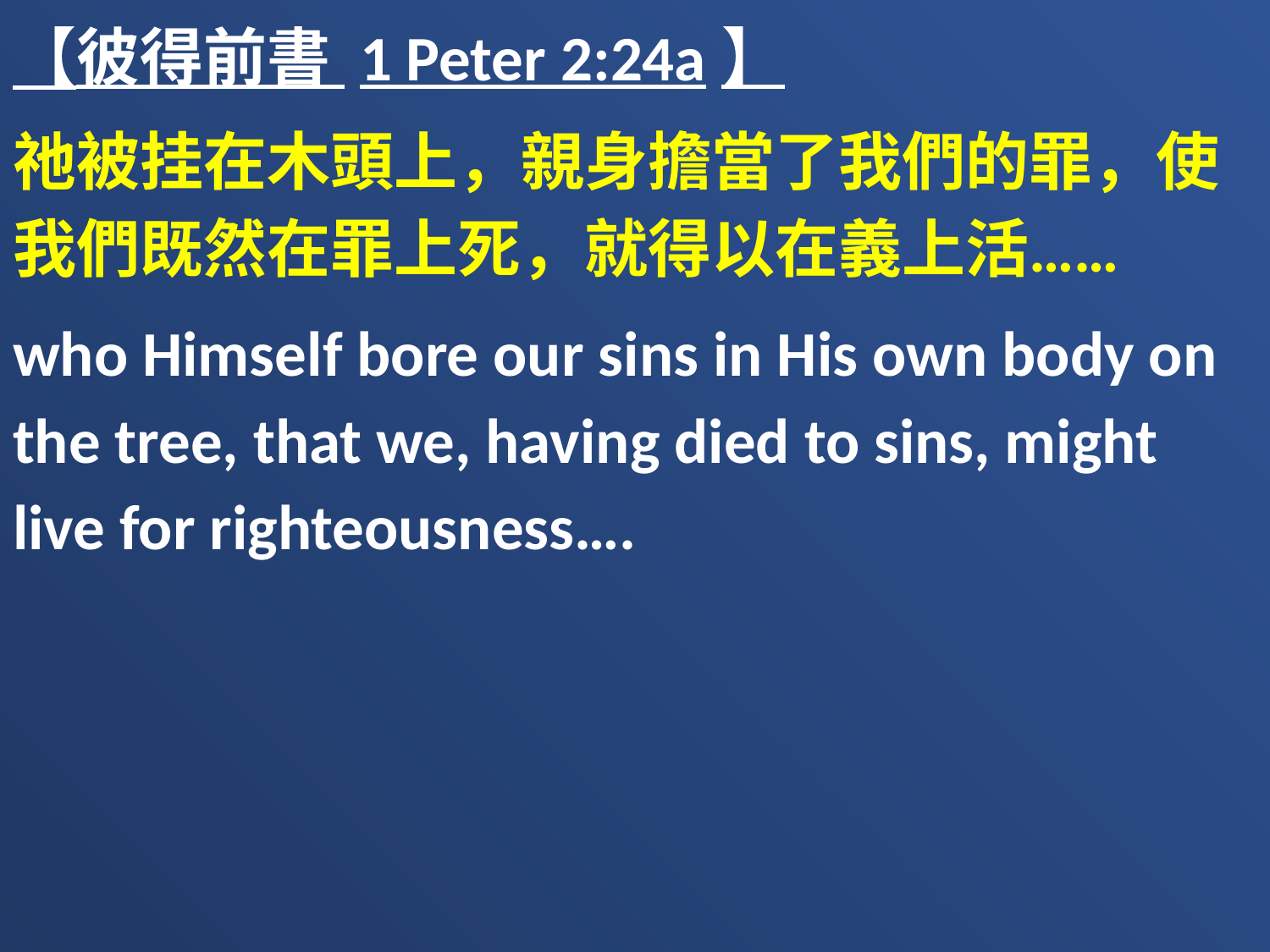

【彼得前書 1 Peter 2:24a】
祂被挂在木頭上，親身擔當了我們的罪，使我們既然在罪上死，就得以在義上活……
who Himself bore our sins in His own body on the tree, that we, having died to sins, might live for righteousness….